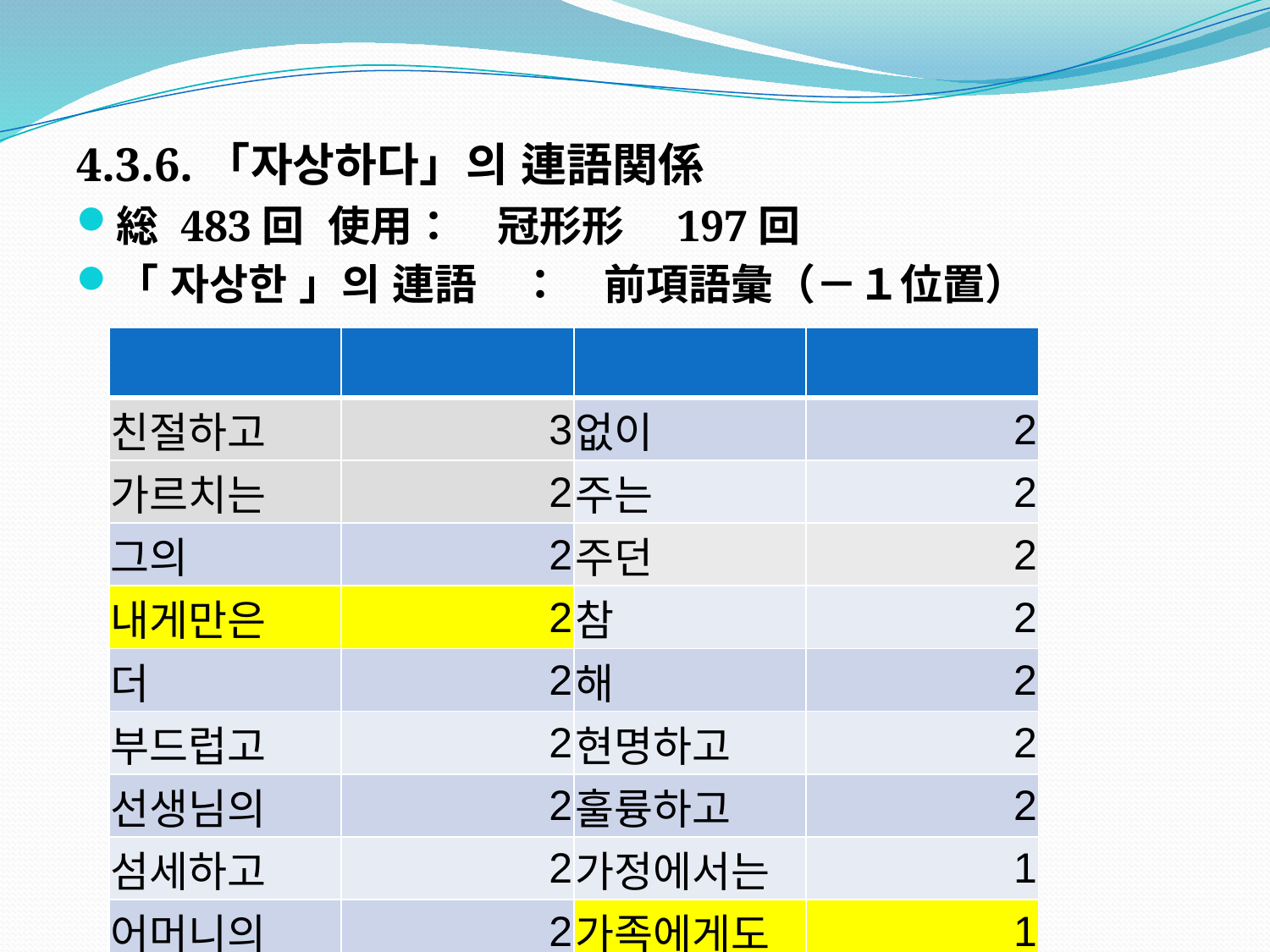

#
4.3.6.「자상하다」의 連語関係
総 483回  使用：　冠形形　197回
「 자상한 」의 連語　：　前項語彙（－１位置）

|  |  |  |  |
| --- | --- | --- | --- |
| 친절하고 | 3 | 없이 | 2 |
| 가르치는 | 2 | 주는 | 2 |
| 그의 | 2 | 주던 | 2 |
| 내게만은 | 2 | 참 | 2 |
| 더 | 2 | 해 | 2 |
| 부드럽고 | 2 | 현명하고 | 2 |
| 선생님의 | 2 | 훌륭하고 | 2 |
| 섬세하고 | 2 | 가정에서는 | 1 |
| 어머니의 | 2 | 가족에게도 | 1 |
| 어쩌겠냐는 | 2 | 겸손하고 | 1 |